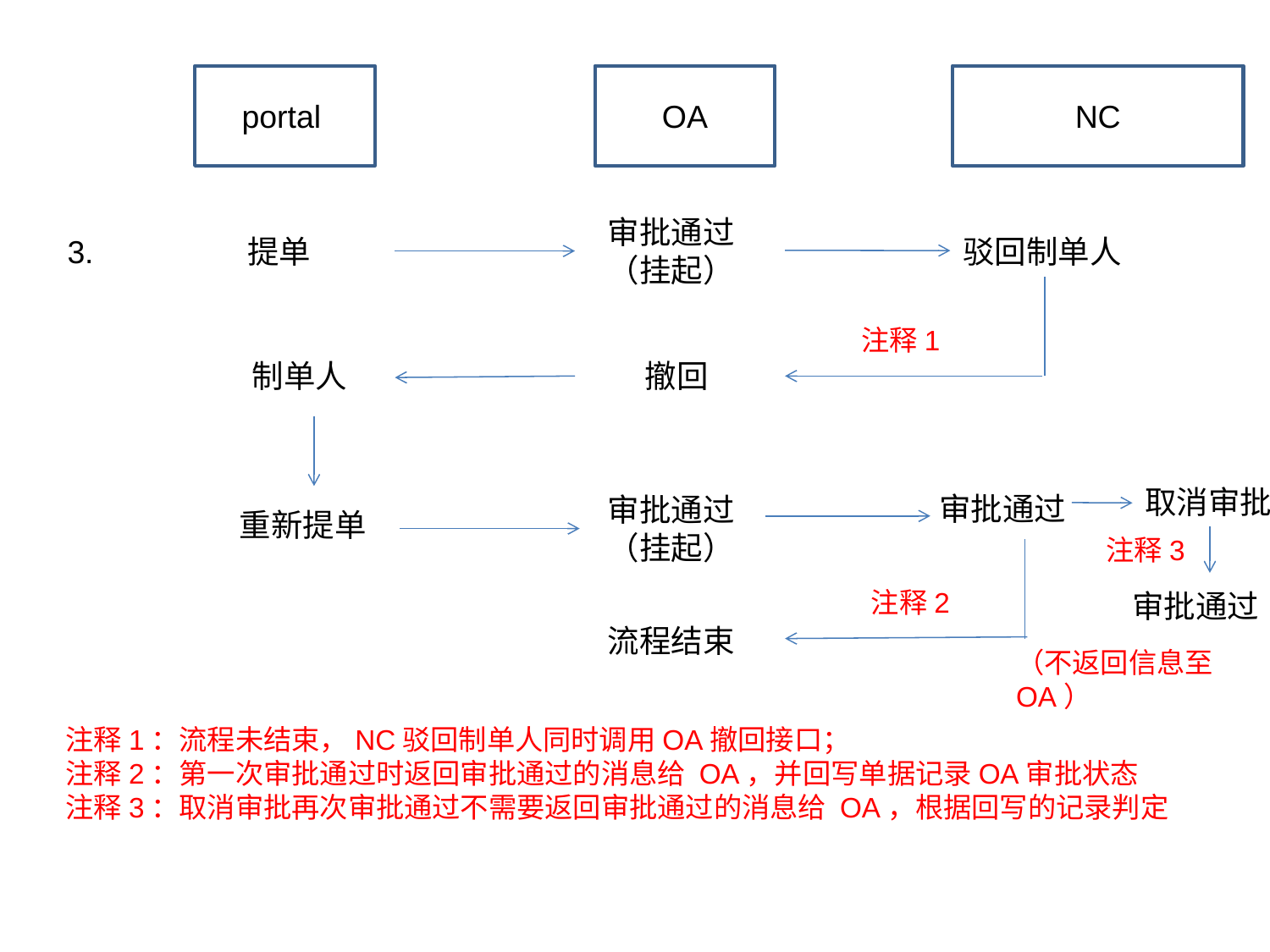

portall
OA
NC
审批通过（挂起）
3.
提单
驳回制单人
注释1
制单人
撤回
取消审批
审批通过
审批通过（挂起）
重新提单
注释3
注释2
审批通过
流程结束
（不返回信息至OA）
注释1：流程未结束，NC驳回制单人同时调用OA撤回接口；
注释2：第一次审批通过时返回审批通过的消息给 OA，并回写单据记录OA审批状态
注释3：取消审批再次审批通过不需要返回审批通过的消息给 OA，根据回写的记录判定